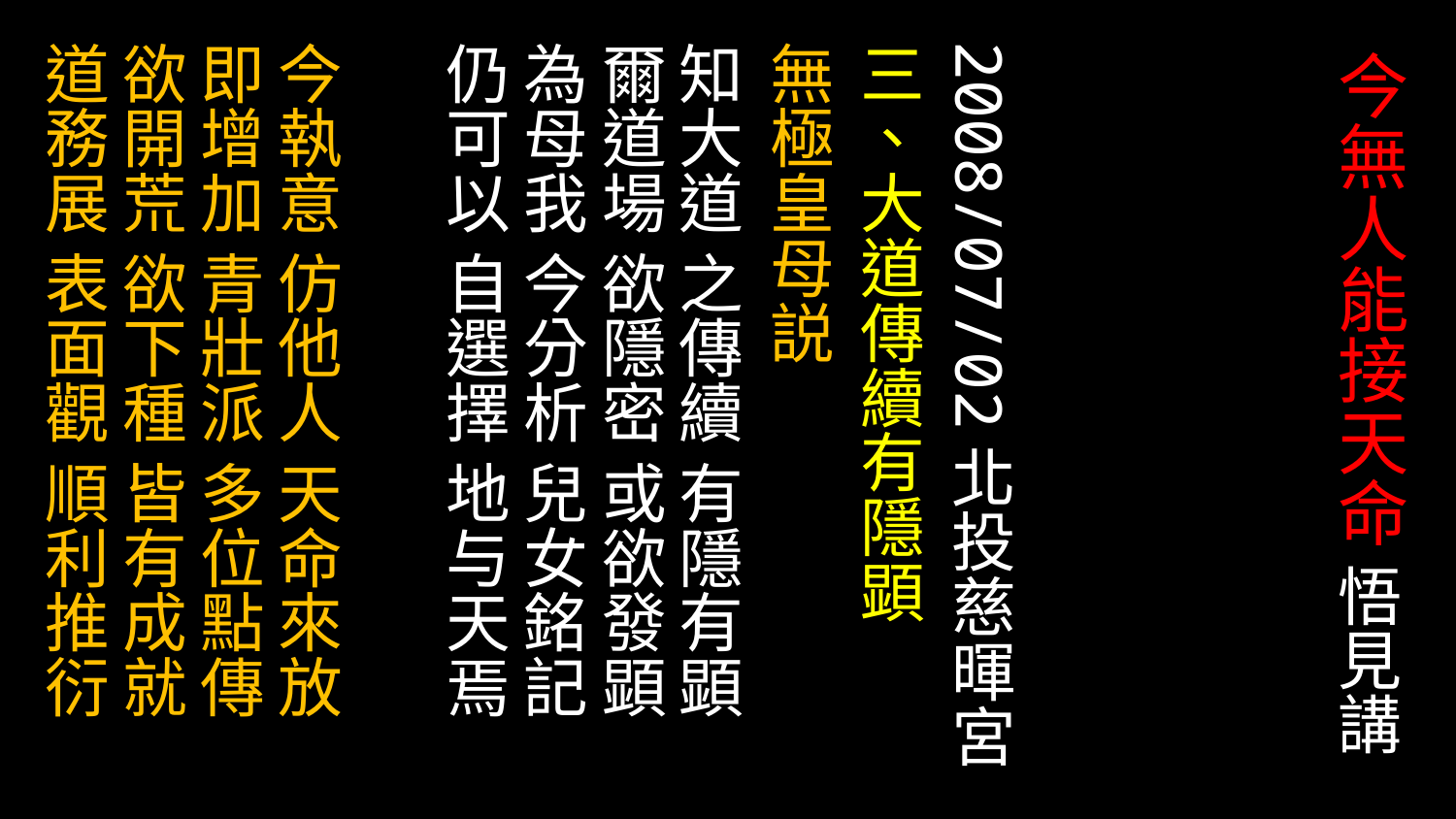

# 今無人能接天命 悟見講
2008/07/02北投慈暉宮
三、大道傳續有隱顕
無極皇母説
知大道 之傳續 有隱有顕 爾道場 欲隱密 或欲發顕
為母我 今分析 兒女銘記 仍可以 自選擇 地与天焉
今執意 仿他人 天命來放 即增加 青壯派 多位點傳
欲開荒 欲下種 皆有成就 道務展 表面觀 順利推衍